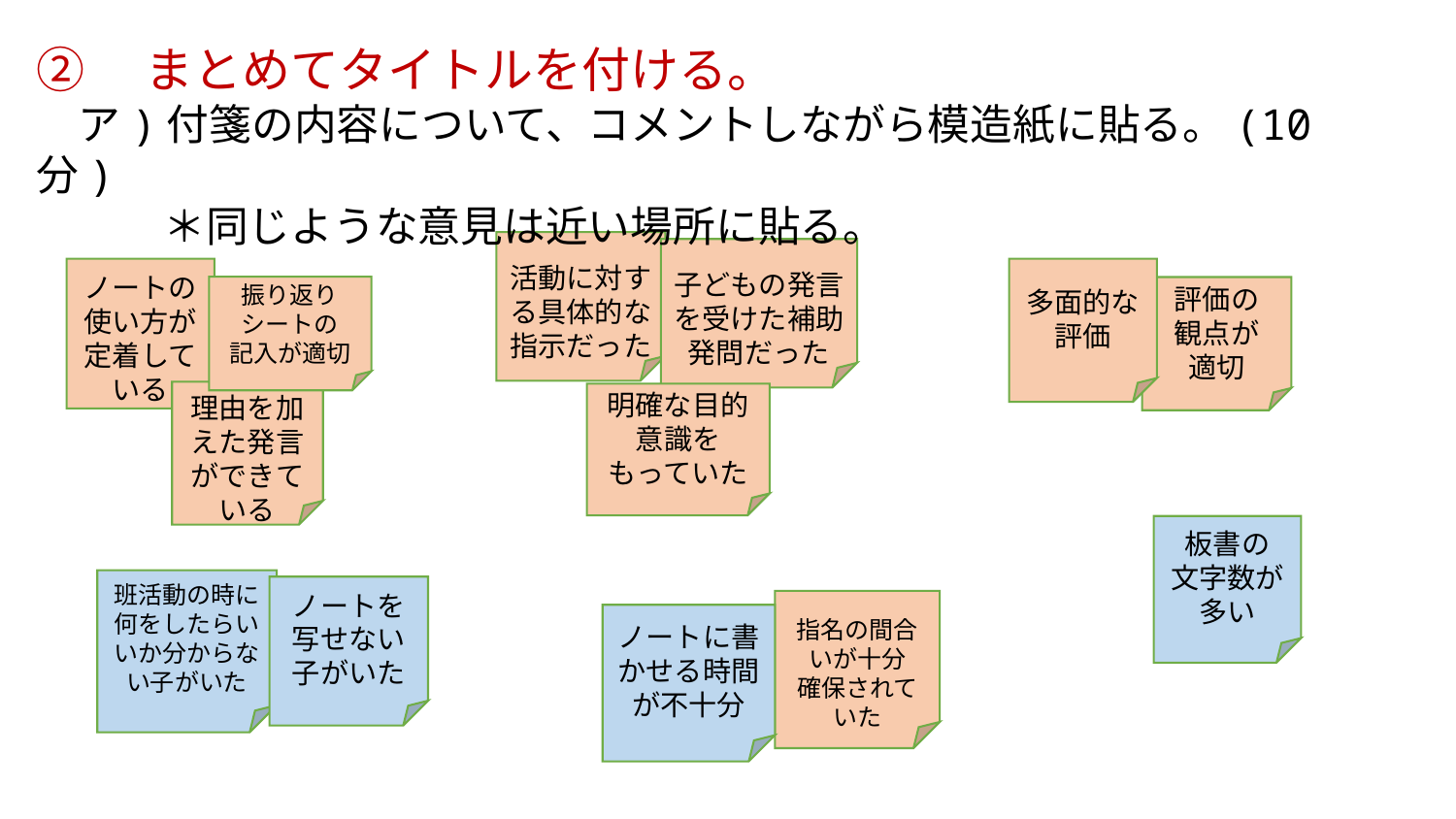

②　まとめてタイトルを付ける。
　ア)付箋の内容について、コメントしながら模造紙に貼る。(10分)
　　　＊同じような意見は近い場所に貼る。

活動に対する具体的な指示だった

子どもの発言を受けた補助発問だった

ノートの使い方が定着している
多面的な評価
振り返りシートの
記入が適切
評価の
観点が
適切

理由を加えた発言ができている
明確な目的意識を
もっていた
板書の
文字数が
多い
班活動の時に何をしたらいいか分からない子がいた
ノートを写せない子がいた

指名の間合いが十分
確保されていた
ノートに書かせる時間が不十分